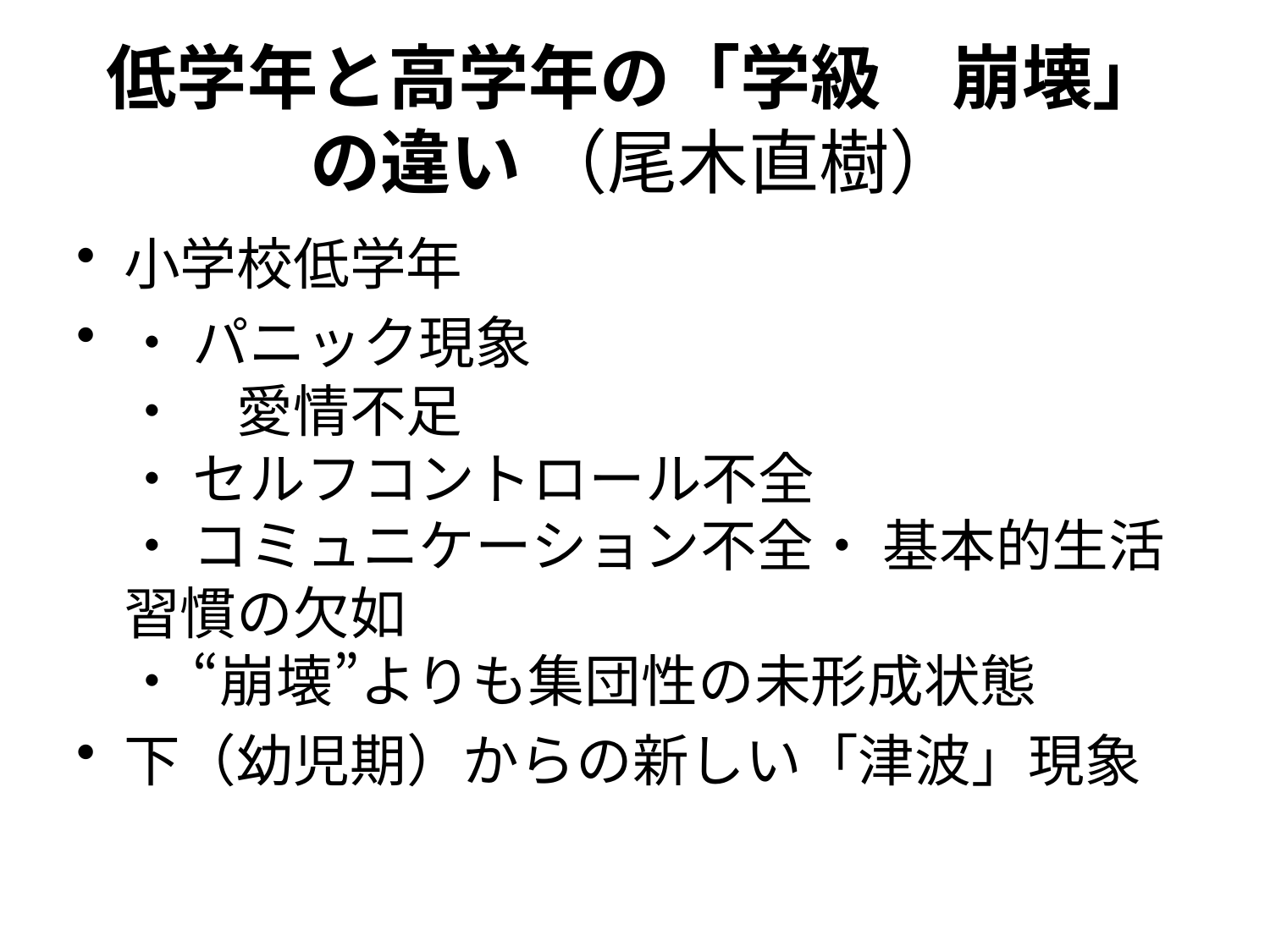

# 低学年と高学年の「学級　崩壊」の違い （尾木直樹）
小学校低学年
・ パニック現象　　　　　　　 
・　愛情不足 
・ セルフコントロール不全 
・ コミュニケーション不全・ 基本的生活習慣の欠如 
・ “崩壊”よりも集団性の未形成状態
下（幼児期）からの新しい「津波」現象